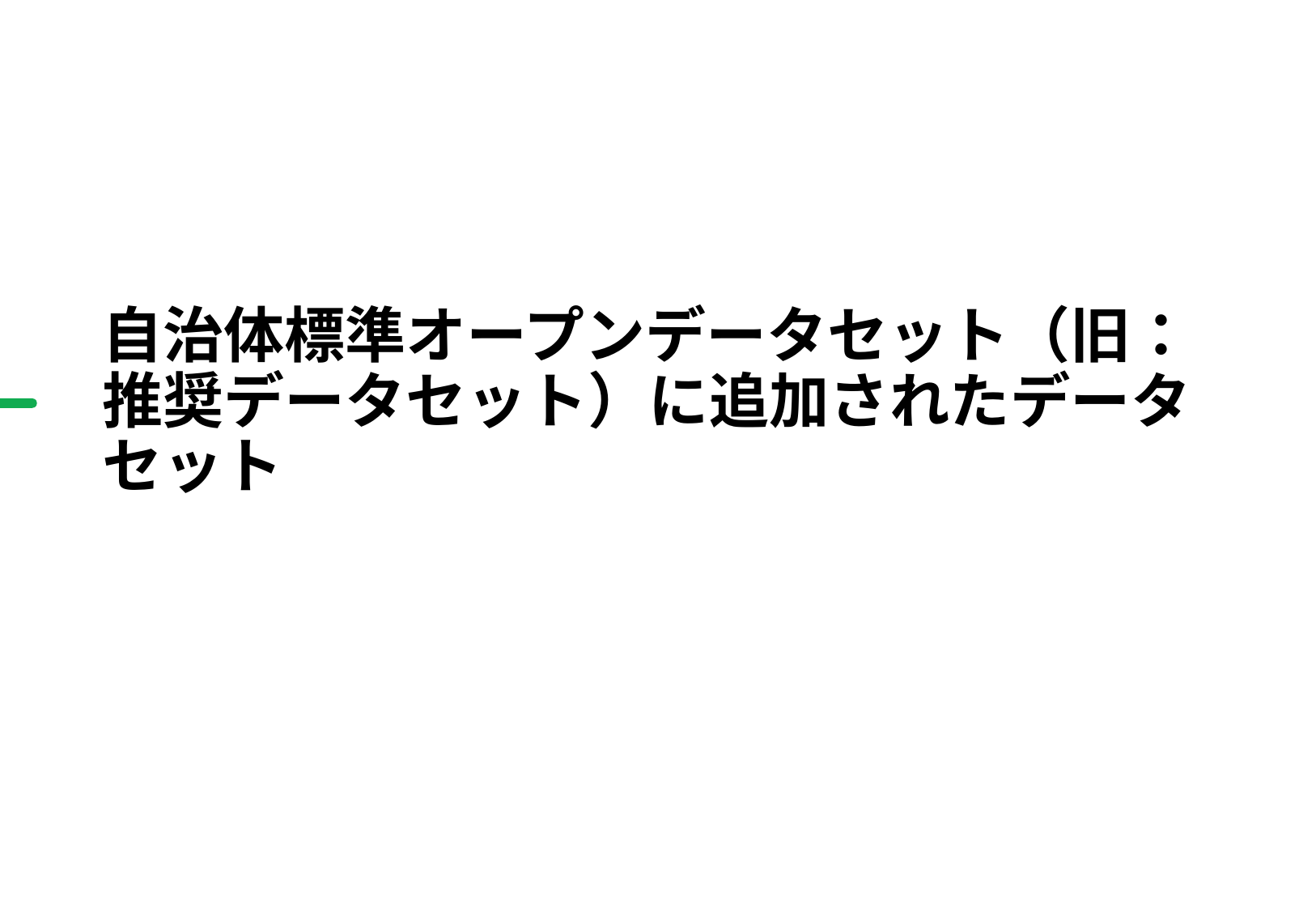

# 自治体標準オープンデータセット（旧：推奨データセット）に追加されたデータセット